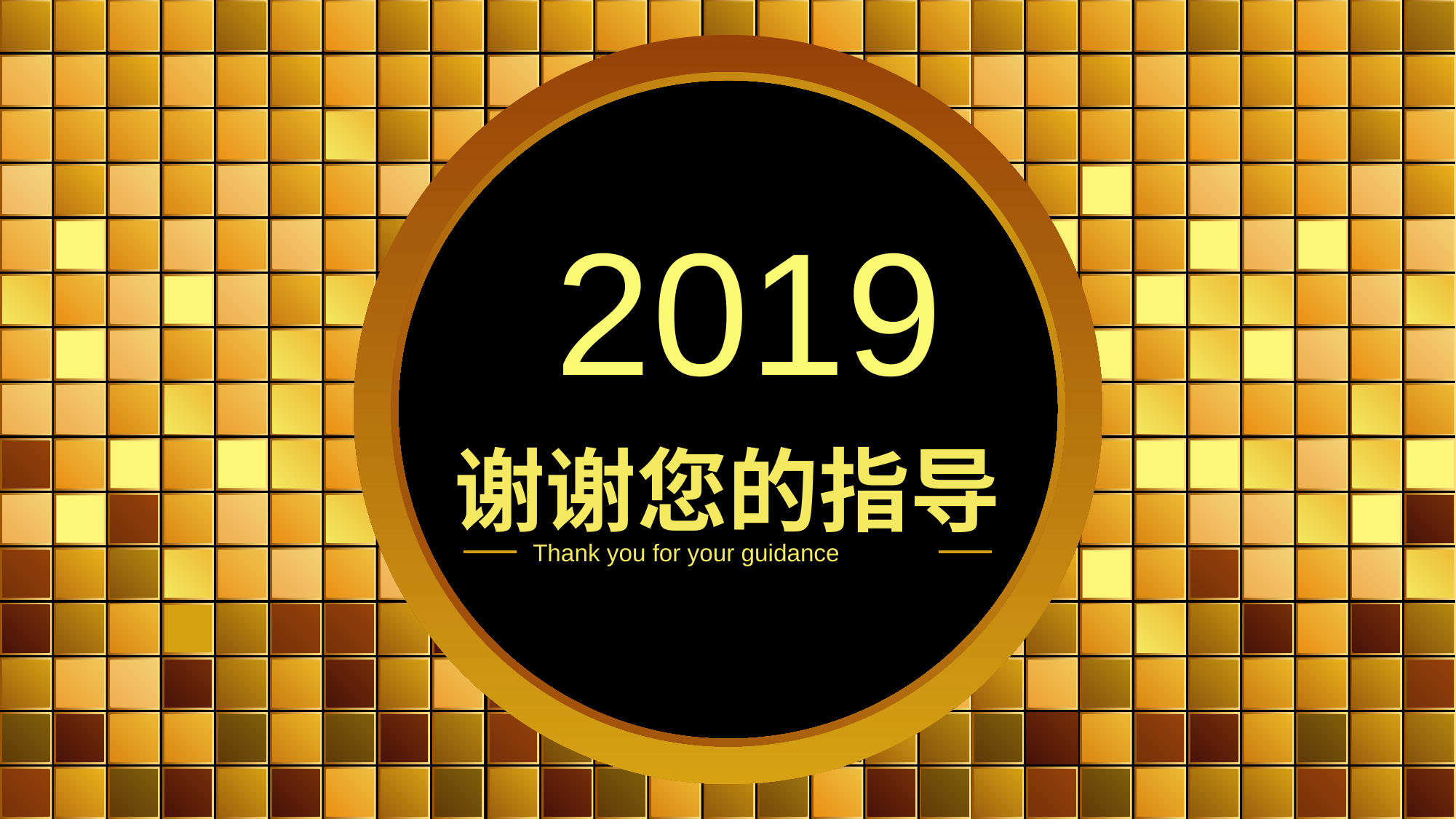

2019

谢谢您的指导

Thank you for your guidance